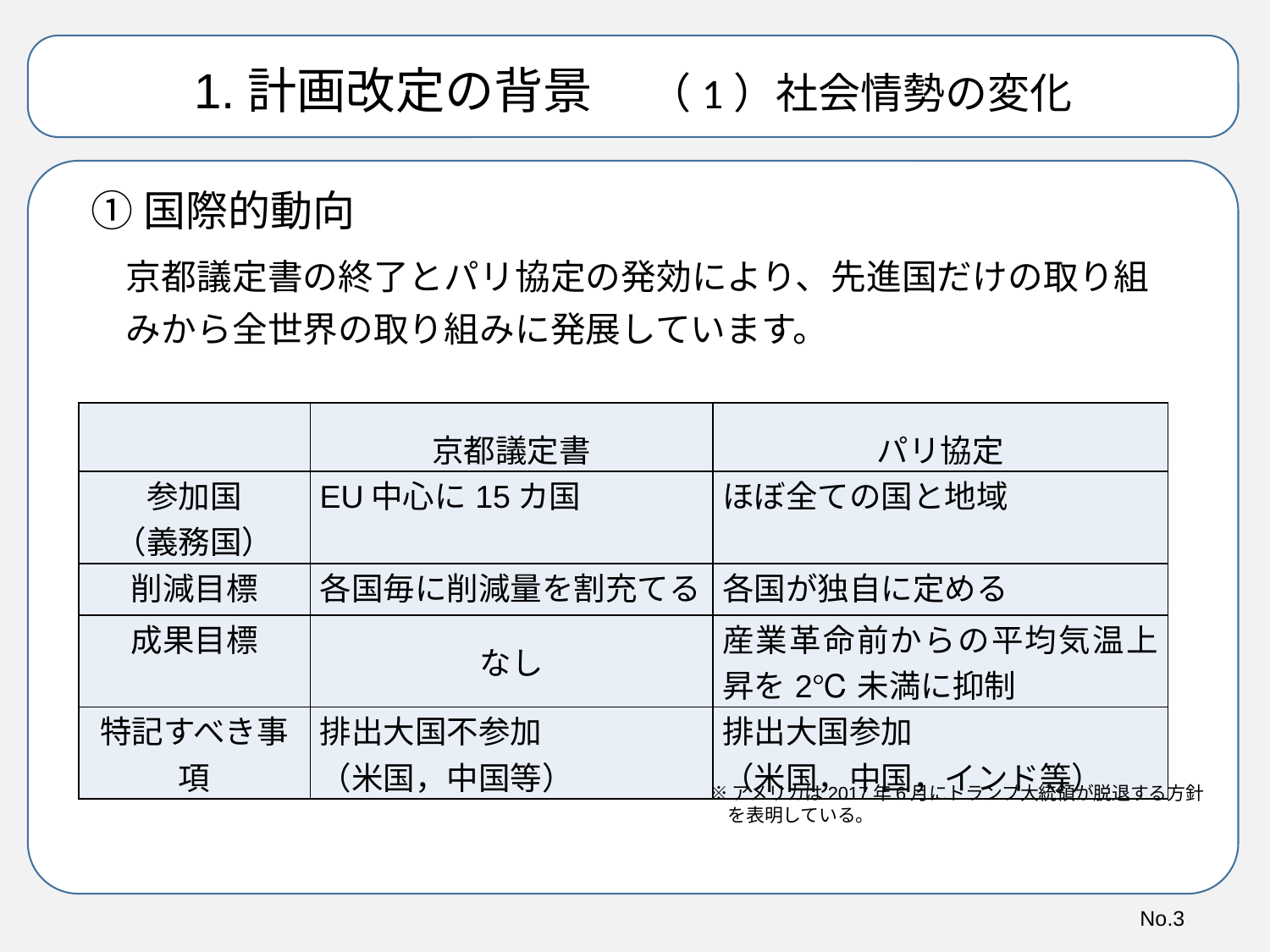

1.計画改定の背景　（1）社会情勢の変化
①国際的動向
京都議定書の終了とパリ協定の発効により、先進国だけの取り組
みから全世界の取り組みに発展しています。
|  | 京都議定書 | パリ協定 |
| --- | --- | --- |
| 参加国 （義務国） | EU中心に15カ国 | ほぼ全ての国と地域 |
| 削減目標 | 各国毎に削減量を割充てる | 各国が独自に定める |
| 成果目標 | なし | 産業革命前からの平均気温上昇を2℃未満に抑制 |
| 特記すべき事項 | 排出大国不参加 （米国，中国等） | 排出大国参加 （米国，中国，インド等） |
※アメリカは2017年6月にトランプ大統領が脱退する方針
　を表明している。
No.3